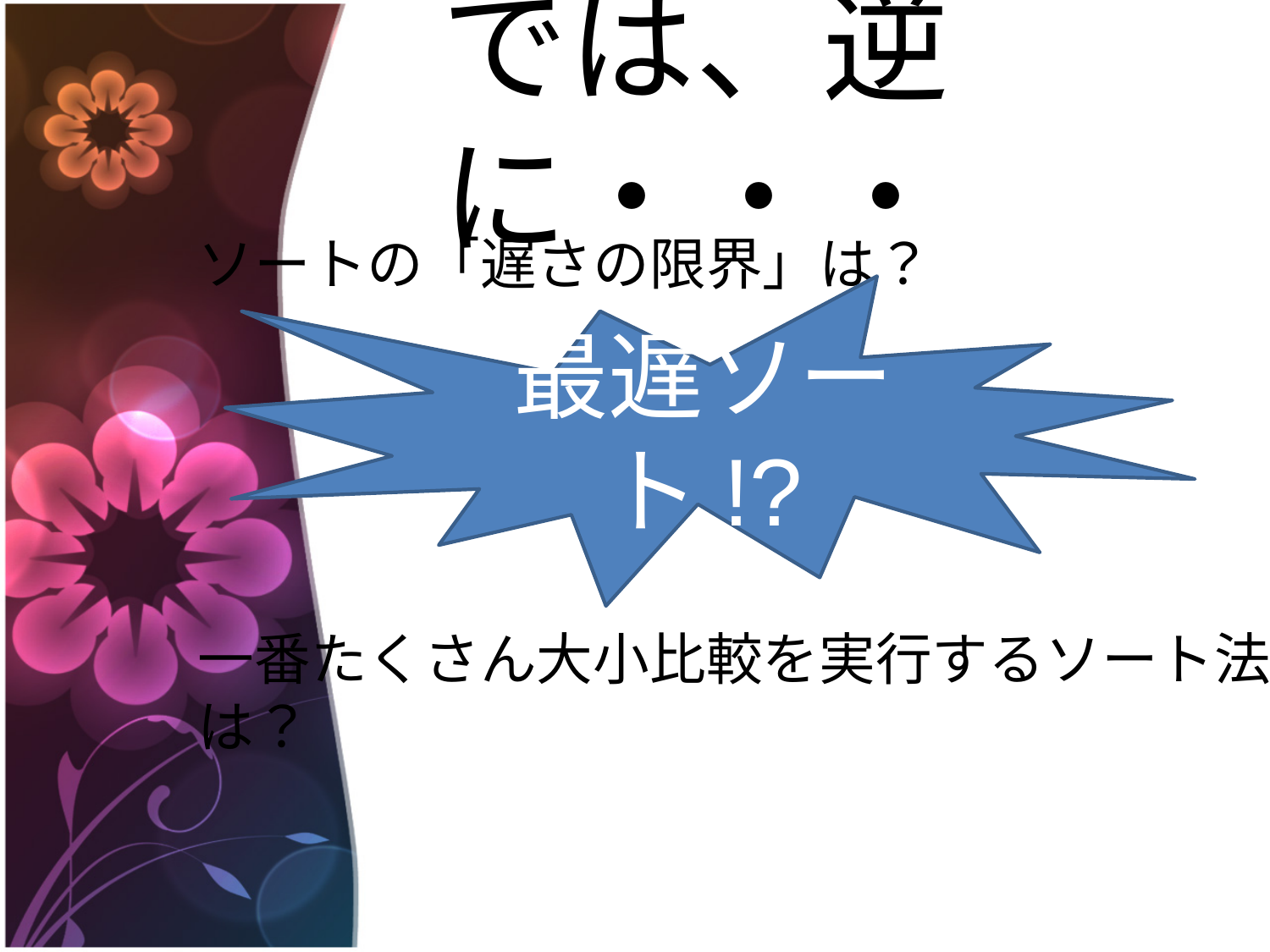

# では、逆に・・・
ソートの「遅さの限界」は？

一番たくさん大小比較を実行するソート法は？
最遅ソート!?